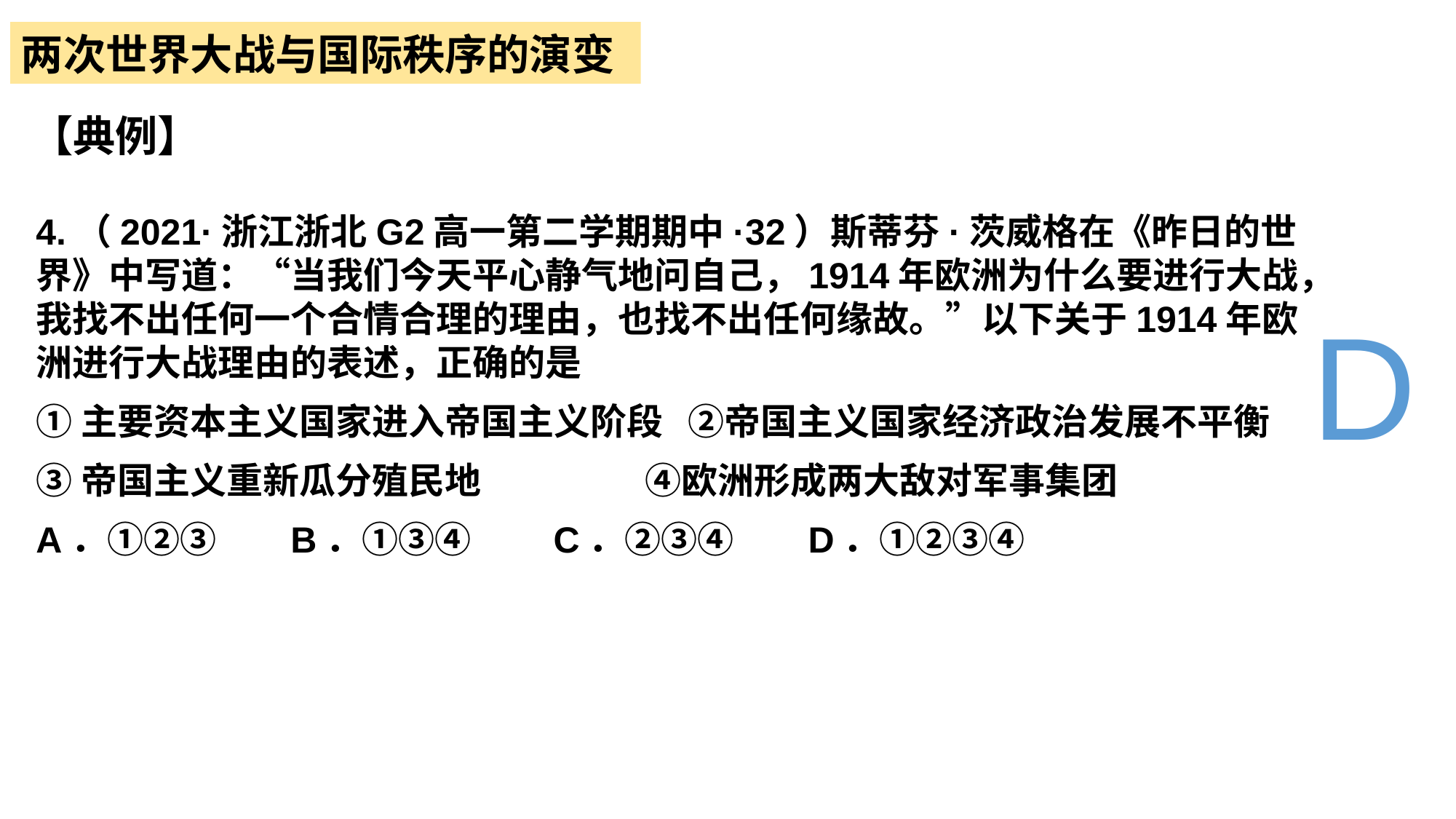

两次世界大战与国际秩序的演变
【典例】
4.（2021·浙江浙北G2高一第二学期期中·32）斯蒂芬·茨威格在《昨日的世界》中写道：“当我们今天平心静气地问自己，1914年欧洲为什么要进行大战，我找不出任何一个合情合理的理由，也找不出任何缘故。”以下关于1914年欧洲进行大战理由的表述，正确的是
①主要资本主义国家进入帝国主义阶段   ②帝国主义国家经济政治发展不平衡
③帝国主义重新瓜分殖民地                    ④欧洲形成两大敌对军事集团
A．①②③        B．①③④         C．②③④        D．①②③④
D